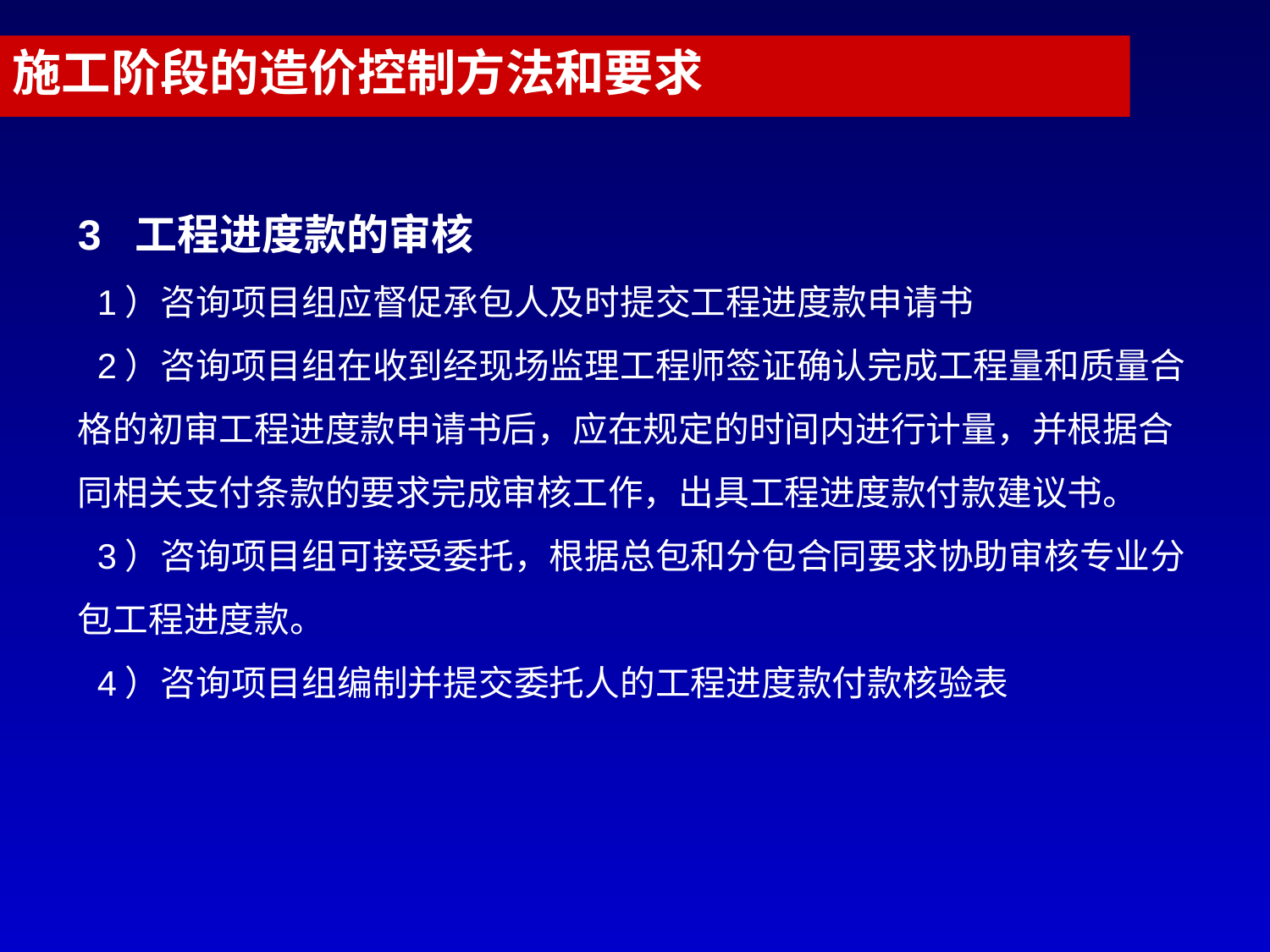

施工阶段的造价控制方法和要求
3  工程进度款的审核
  1）咨询项目组应督促承包人及时提交工程进度款申请书
  2）咨询项目组在收到经现场监理工程师签证确认完成工程量和质量合格的初审工程进度款申请书后，应在规定的时间内进行计量，并根据合同相关支付条款的要求完成审核工作，出具工程进度款付款建议书。
  3）咨询项目组可接受委托，根据总包和分包合同要求协助审核专业分包工程进度款。
  4）咨询项目组编制并提交委托人的工程进度款付款核验表
100